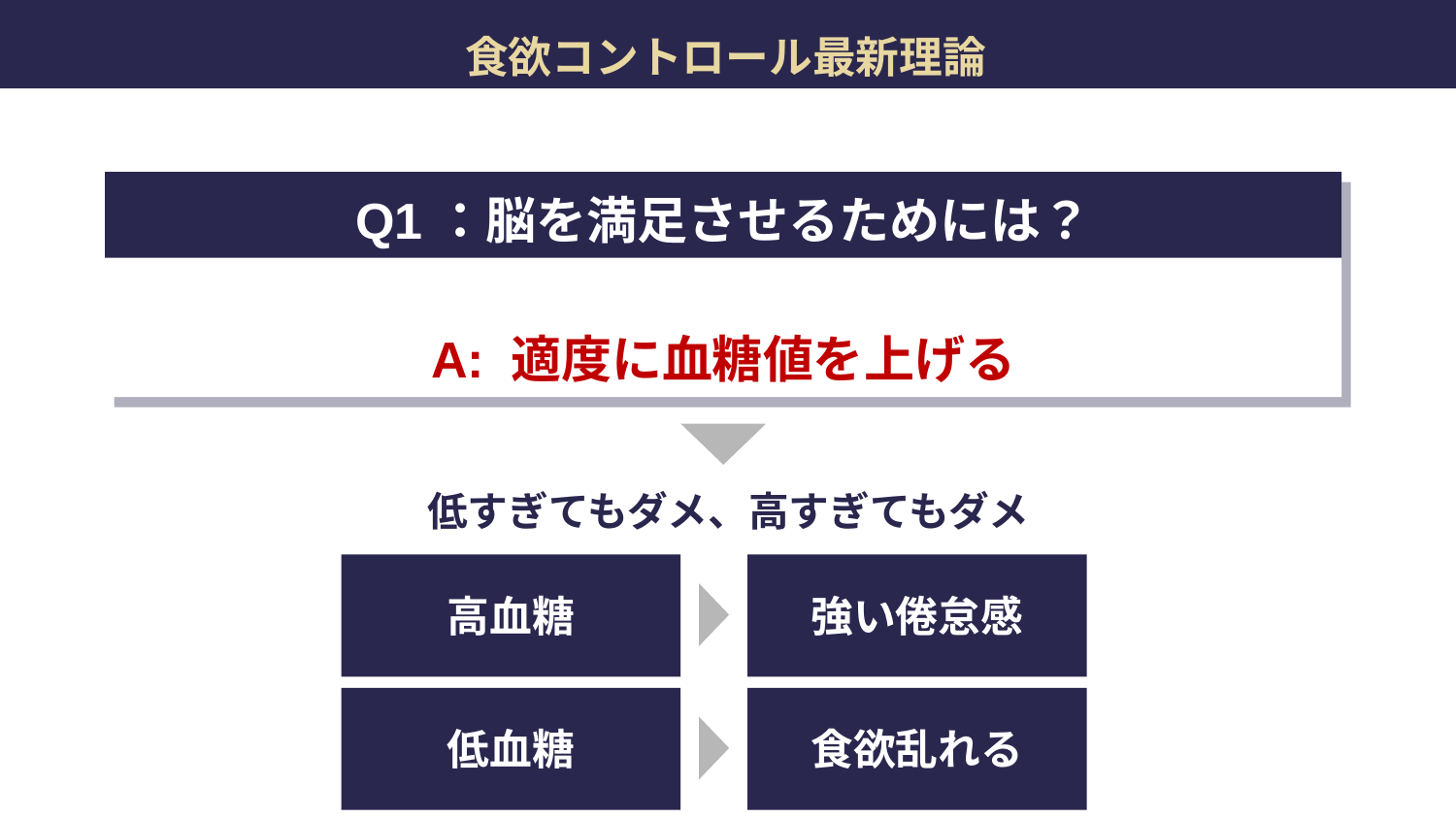

食欲コントロール最新理論

Q1：脳を満足させるためには？

A: 適度に血糖値を上げる

低すぎてもダメ、高すぎてもダメ

高血糖
強い倦怠感

低血糖
食欲乱れる